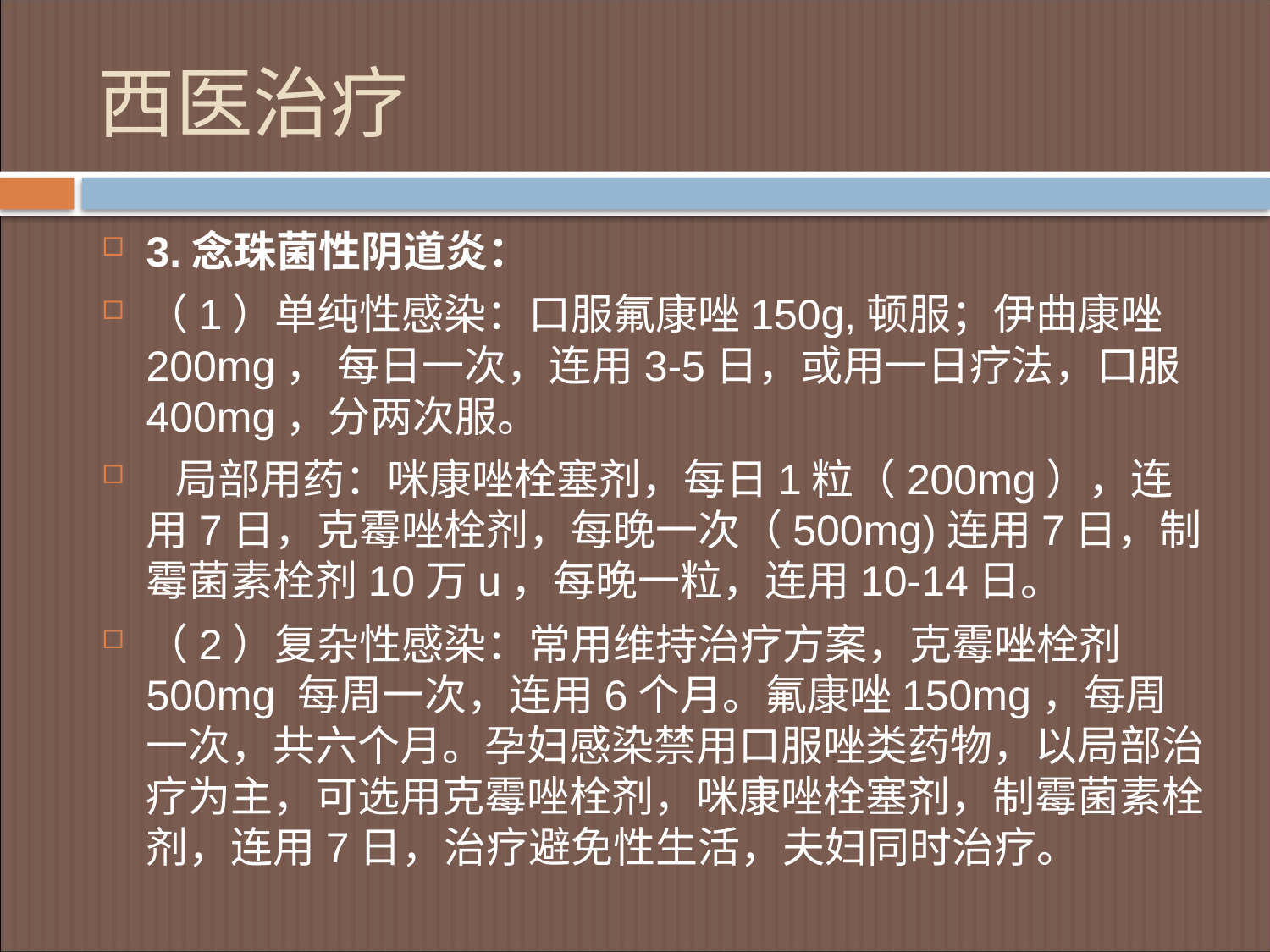

# 西医治疗
3.念珠菌性阴道炎：
（1）单纯性感染：口服氟康唑150g,顿服；伊曲康唑200mg， 每日一次，连用3-5日，或用一日疗法，口服400mg，分两次服。
  局部用药：咪康唑栓塞剂，每日1粒（200mg），连用7日，克霉唑栓剂，每晚一次（500mg)连用7日，制霉菌素栓剂10万u，每晚一粒，连用10-14日。
（2）复杂性感染：常用维持治疗方案，克霉唑栓剂500mg 每周一次，连用6个月。氟康唑150mg，每周一次，共六个月。孕妇感染禁用口服唑类药物，以局部治疗为主，可选用克霉唑栓剂，咪康唑栓塞剂，制霉菌素栓剂，连用7日，治疗避免性生活，夫妇同时治疗。